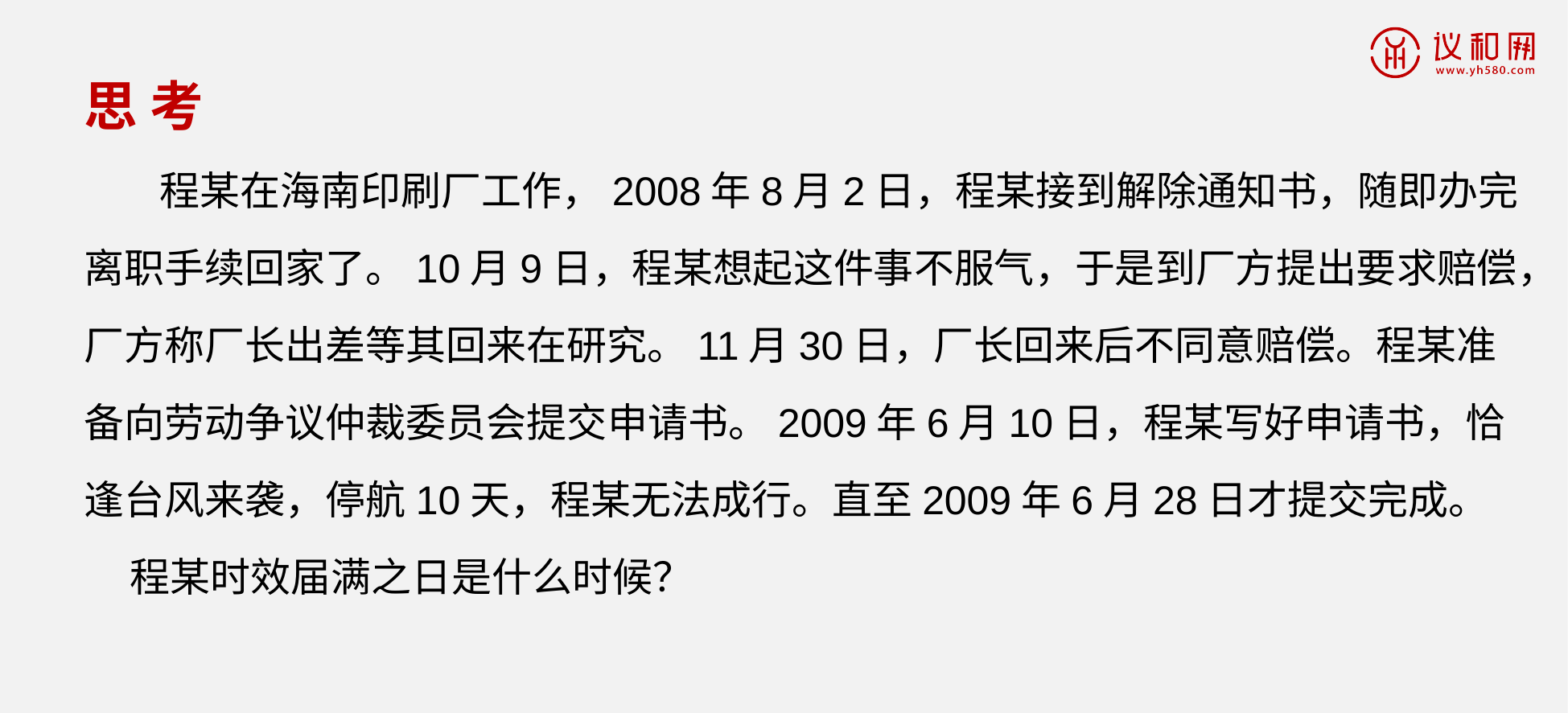

思 考
          程某在海南印刷厂工作，2008年8月2日，程某接到解除通知书，随即办完离职手续回家了。10月9日，程某想起这件事不服气，于是到厂方提出要求赔偿，厂方称厂长出差等其回来在研究。11月30日，厂长回来后不同意赔偿。程某准备向劳动争议仲裁委员会提交申请书。2009年6月10日，程某写好申请书，恰逢台风来袭，停航10天，程某无法成行。直至2009年6月28日才提交完成。
    程某时效届满之日是什么时候？